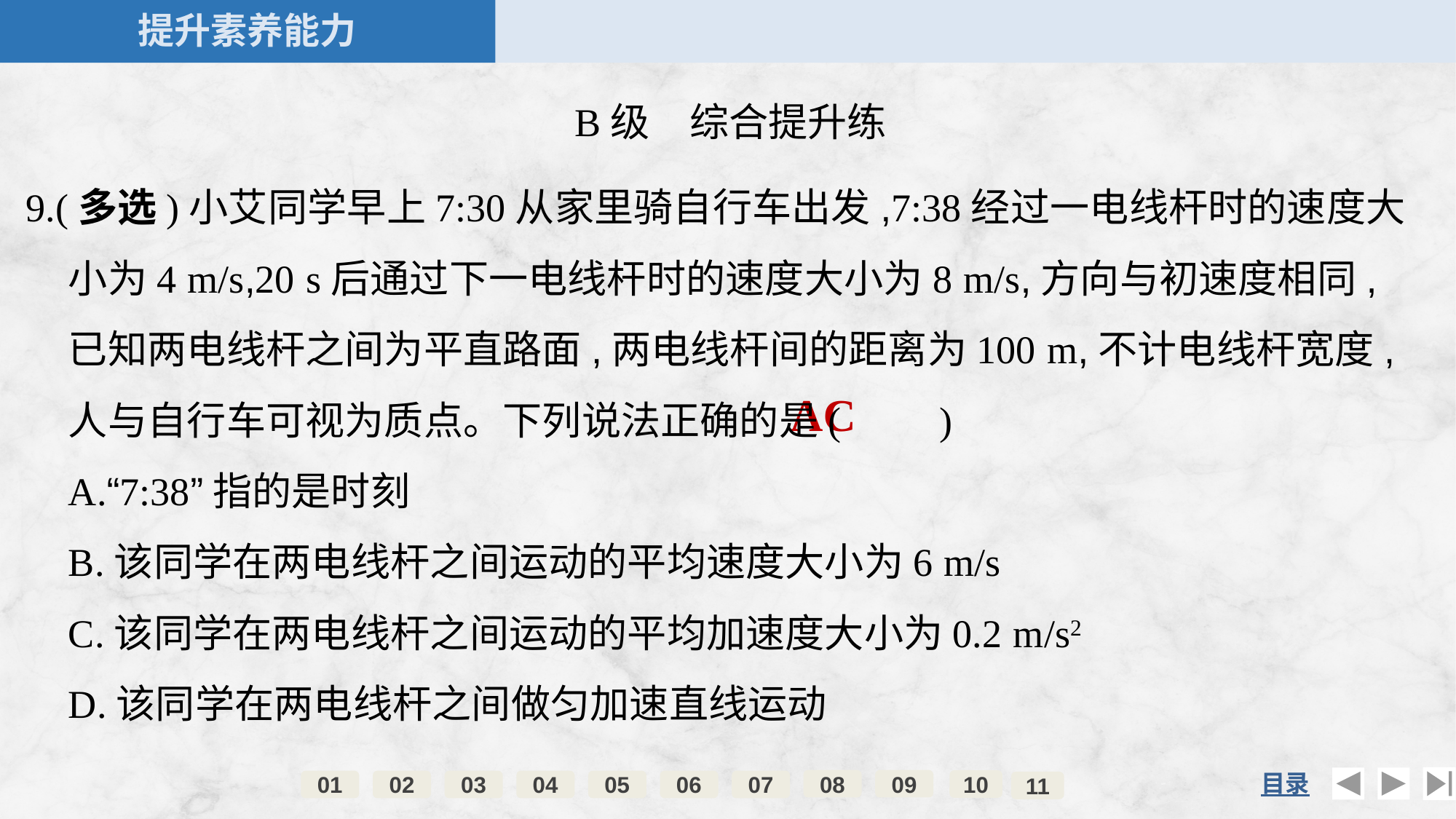

B级　综合提升练
9.(多选)小艾同学早上7:30从家里骑自行车出发,7:38经过一电线杆时的速度大小为4 m/s,20 s后通过下一电线杆时的速度大小为8 m/s,方向与初速度相同,已知两电线杆之间为平直路面,两电线杆间的距离为100 m,不计电线杆宽度,人与自行车可视为质点。下列说法正确的是(　　)
	A.“7:38”指的是时刻
	B.该同学在两电线杆之间运动的平均速度大小为6 m/s
	C.该同学在两电线杆之间运动的平均加速度大小为0.2 m/s2
	D.该同学在两电线杆之间做匀加速直线运动
AC